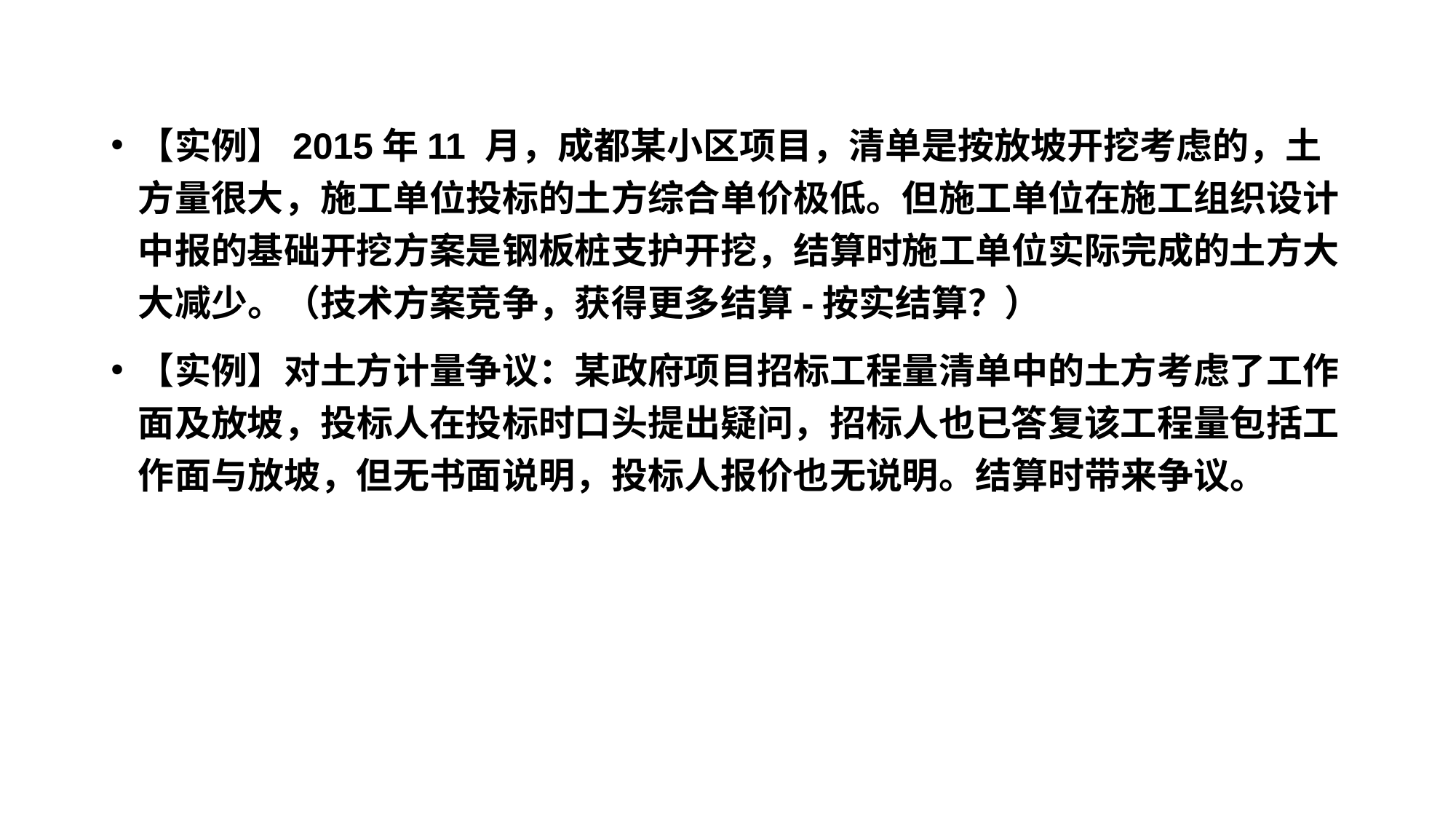

【实例】2015年11 月，成都某小区项目，清单是按放坡开挖考虑的，土方量很大，施工单位投标的土方综合单价极低。但施工单位在施工组织设计中报的基础开挖方案是钢板桩支护开挖，结算时施工单位实际完成的土方大大减少。（技术方案竞争，获得更多结算-按实结算？）
【实例】对土方计量争议：某政府项目招标工程量清单中的土方考虑了工作面及放坡，投标人在投标时口头提出疑问，招标人也已答复该工程量包括工作面与放坡，但无书面说明，投标人报价也无说明。结算时带来争议。